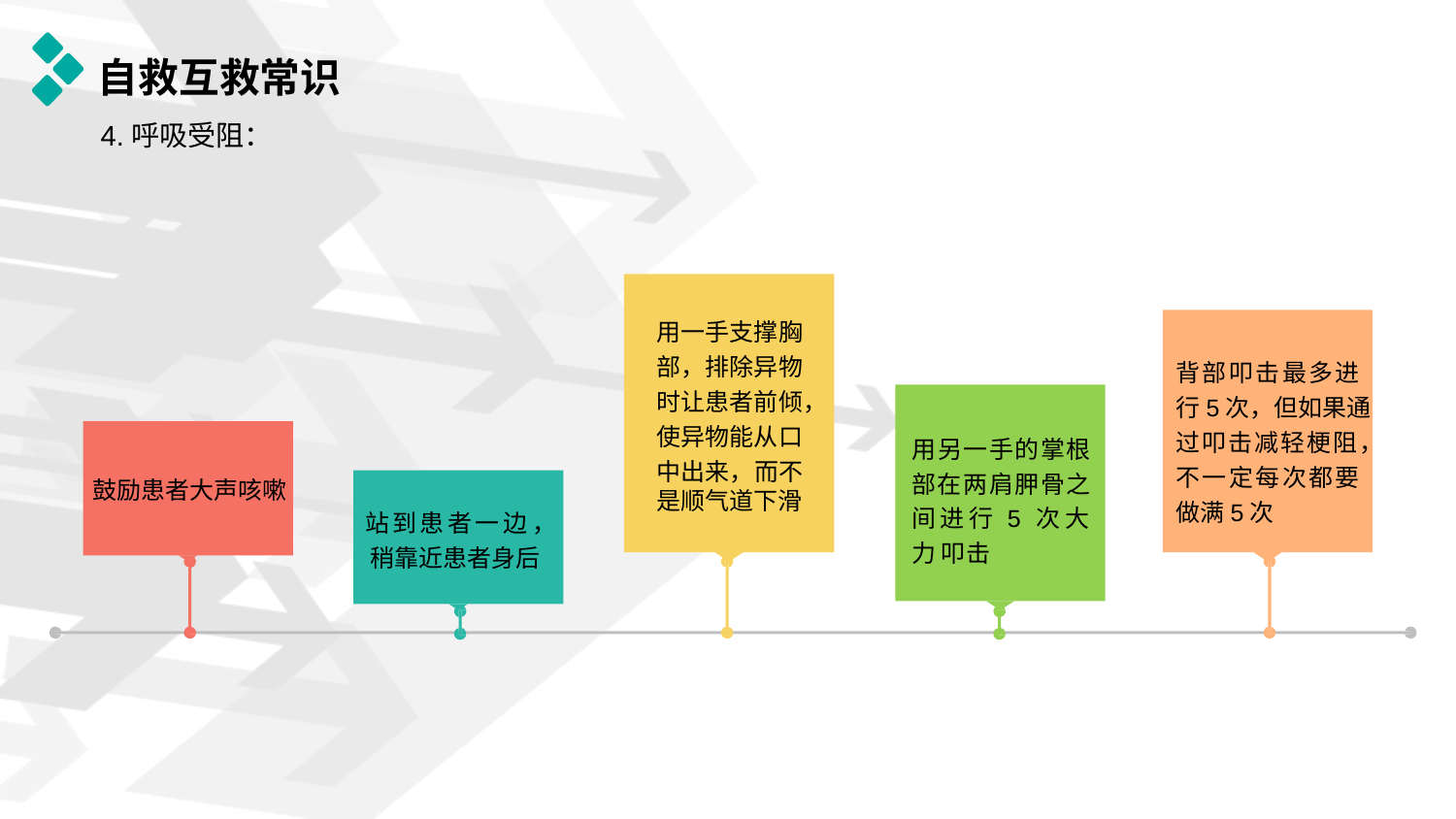

# 自救互救常识

4.呼吸受阻：

用一手支撑胸 部，排除异物
时让患者前倾， 使异物能从口
中出来，而不
背部叩击最多进 行5次，但如果通 过叩击减轻梗阻， 不一定每次都要 做满5次

用另一手的掌根 部在两肩胛骨之 间进行 5 次大力 叩击

鼓励患者大声咳嗽
是顺气道下滑
站到患者一边 ， 稍靠近患者身后